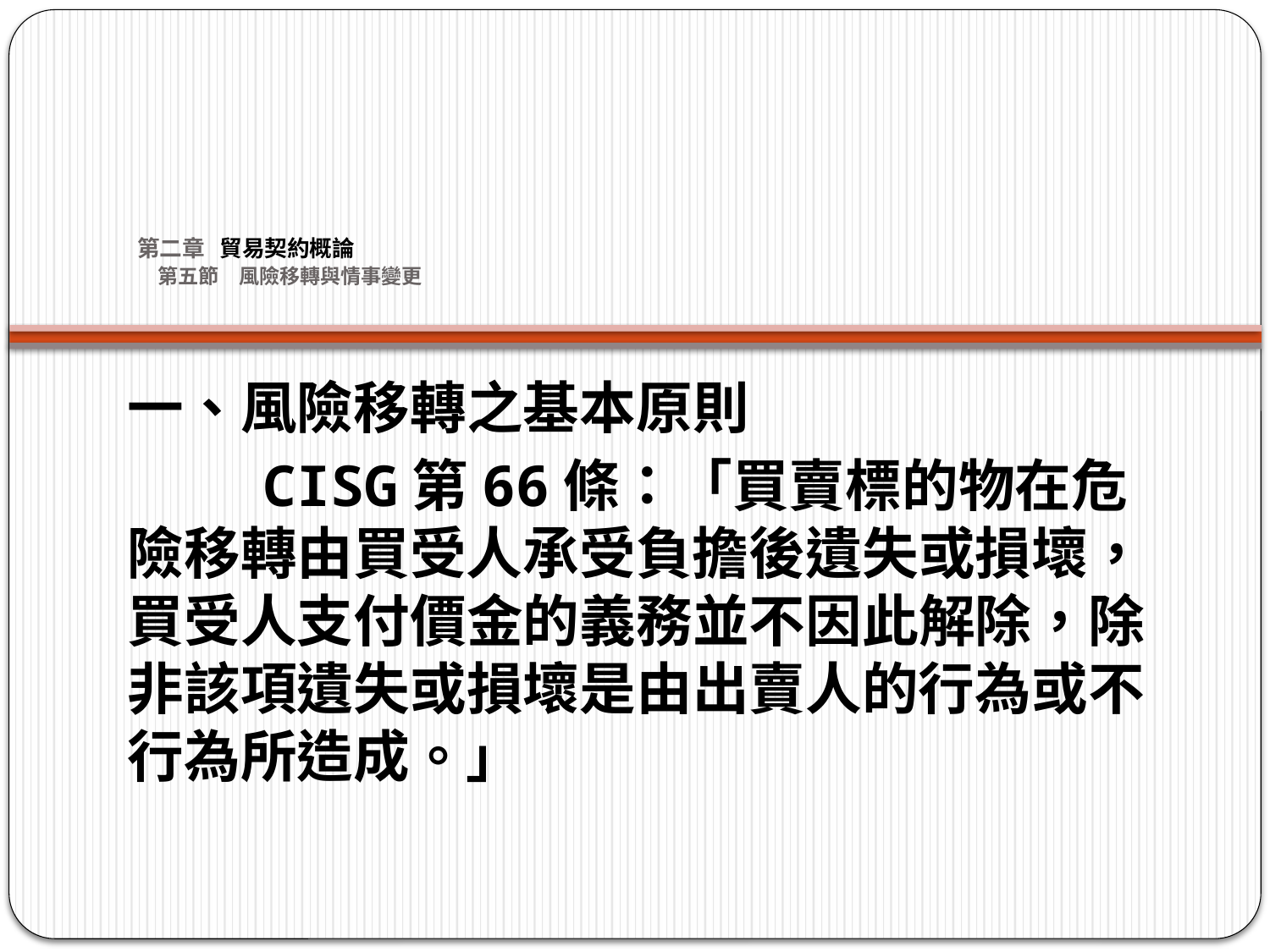

# 第二章   貿易契約概論 第五節　風險移轉與情事變更
一、風險移轉之基本原則
    CISG第66條：「買賣標的物在危險移轉由買受人承受負擔後遺失或損壞，買受人支付價金的義務並不因此解除，除非該項遺失或損壞是由出賣人的行為或不行為所造成。」